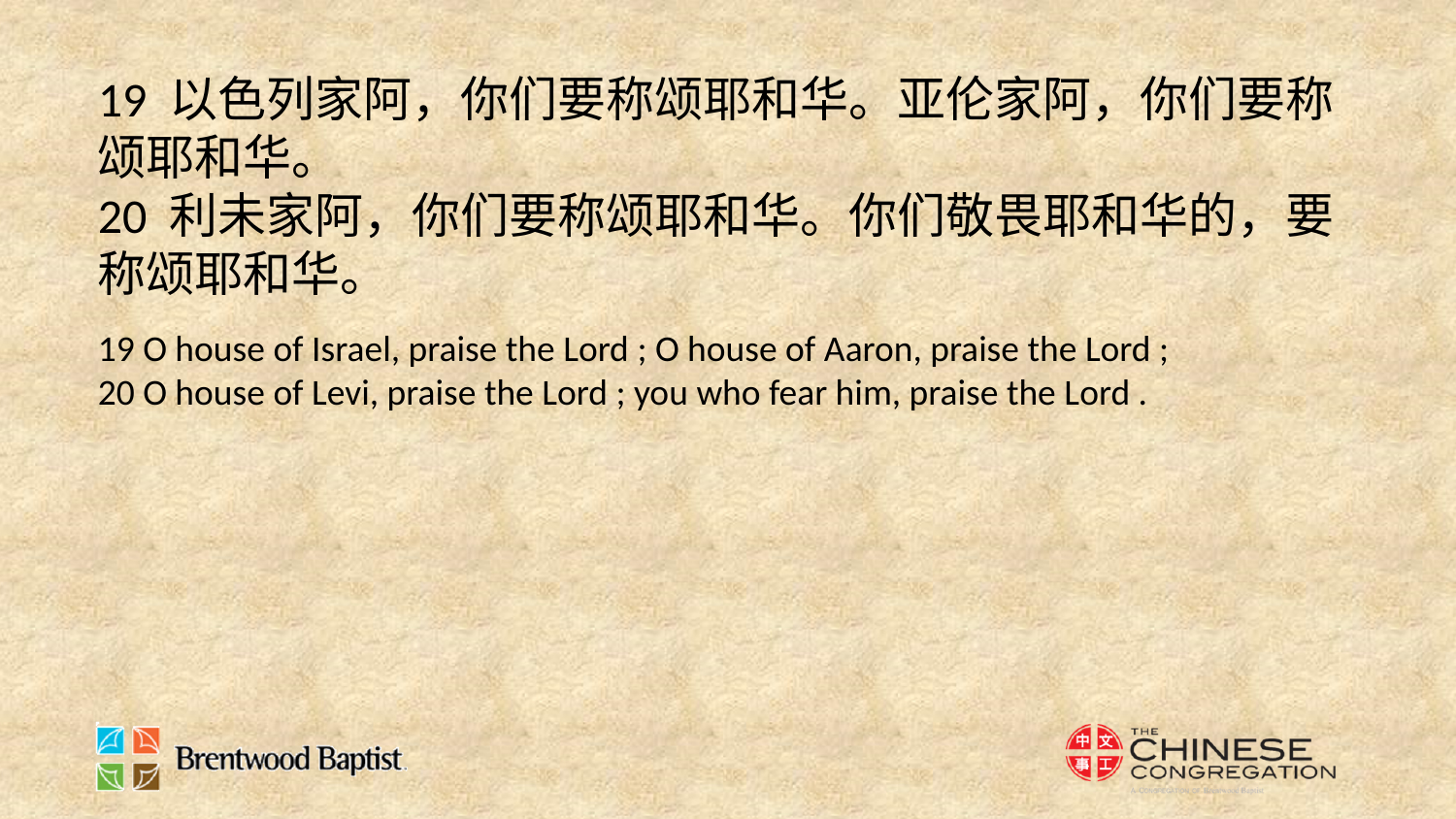

19 以色列家阿，你们要称颂耶和华。亚伦家阿，你们要称颂耶和华。
20 利未家阿，你们要称颂耶和华。你们敬畏耶和华的，要称颂耶和华。

19 O house of Israel, praise the Lord ; O house of Aaron, praise the Lord ;
20 O house of Levi, praise the Lord ; you who fear him, praise the Lord .